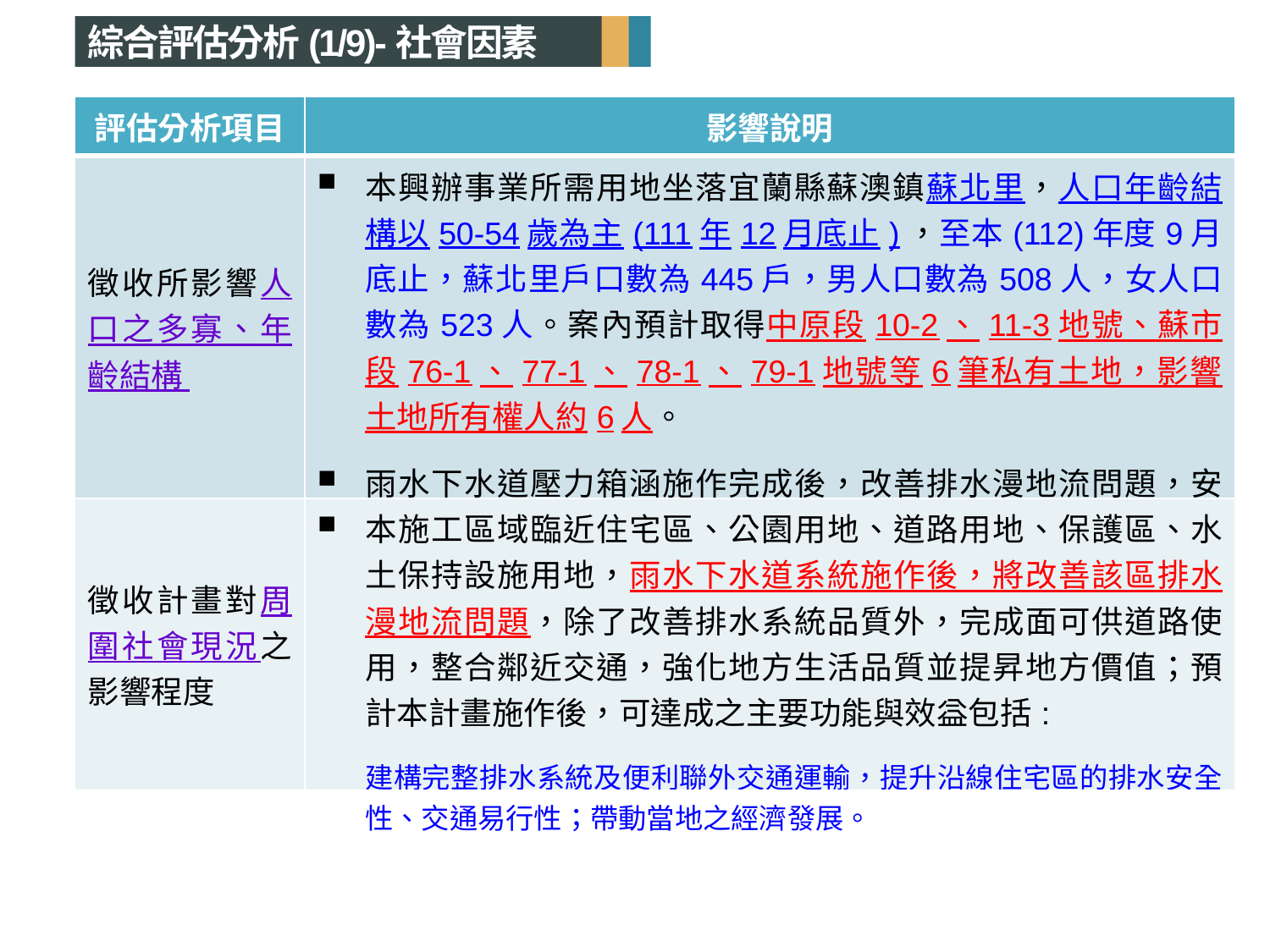

綜合評估分析(1/9)-社會因素

| 評估分析項目 | 影響說明 |
| --- | --- |
| 徵收所影響人口之多寡、年齡結構 | 本興辦事業所需用地坐落宜蘭縣蘇澳鎮蘇北里，人口年齡結構以50-54歲為主(111年12月底止)，至本(112)年度9月底止，蘇北里戶口數為445戶，男人口數為508人，女人口數為523人。案內預計取得中原段10-2、11-3地號、蘇市段76-1、77-1、78-1、79-1地號等6筆私有土地，影響土地所有權人約6人。 雨水下水道壓力箱涵施作完成後，改善排水漫地流問題，安全性大幅提昇，並可改善地區安全居住品質。 |
| 徵收計畫對周圍社會現況之影響程度 | 本施工區域臨近住宅區、公園用地、道路用地、保護區、水土保持設施用地，雨水下水道系統施作後，將改善該區排水漫地流問題，除了改善排水系統品質外，完成面可供道路使用，整合鄰近交通，強化地方生活品質並提昇地方價值；預計本計畫施作後，可達成之主要功能與效益包括: 建構完整排水系統及便利聯外交通運輸，提升沿線住宅區的排水安全性、交通易行性；帶動當地之經濟發展。 |